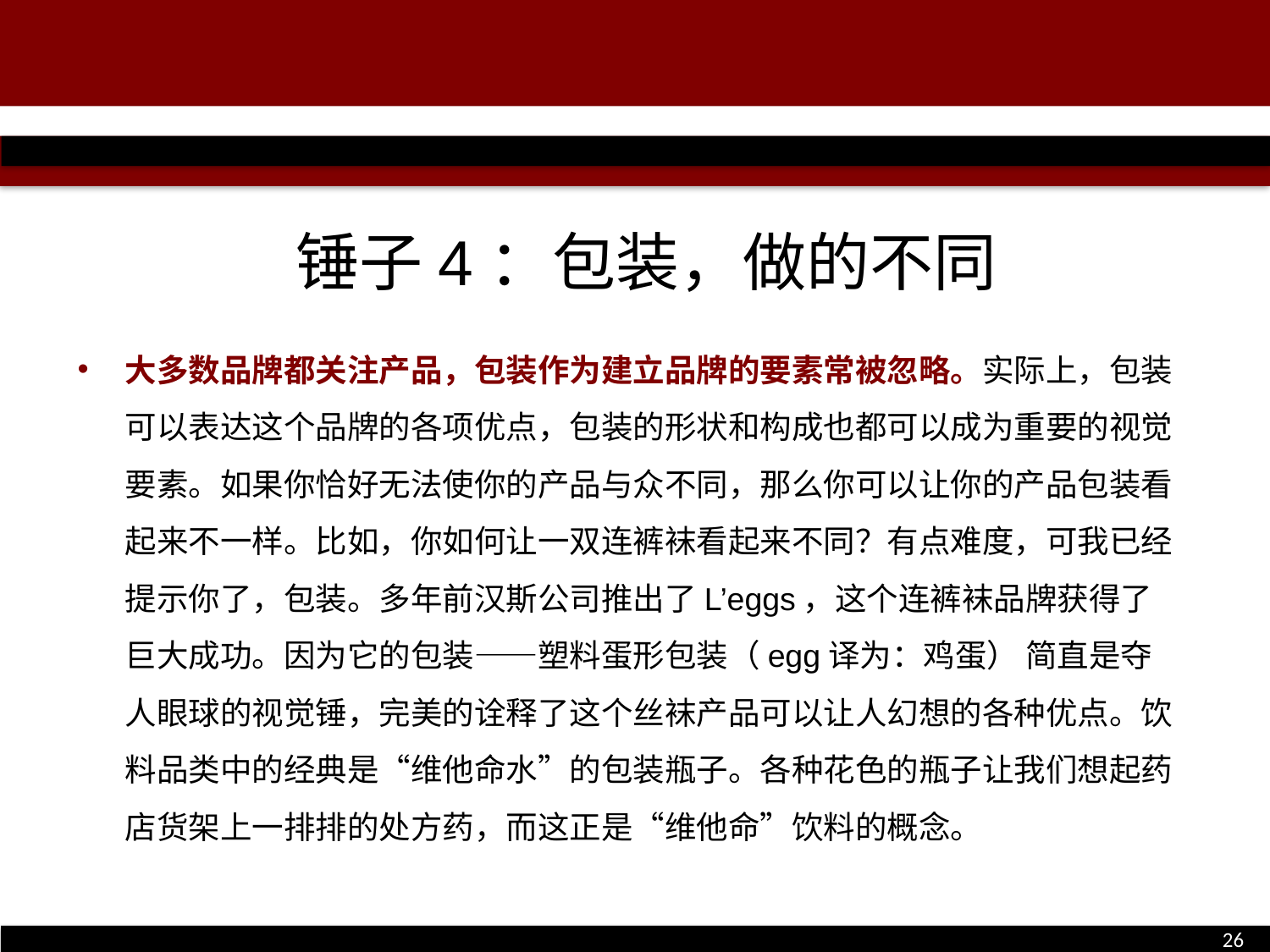

# 锤子4：包装，做的不同
大多数品牌都关注产品，包装作为建立品牌的要素常被忽略。实际上，包装可以表达这个品牌的各项优点，包装的形状和构成也都可以成为重要的视觉要素。如果你恰好无法使你的产品与众不同，那么你可以让你的产品包装看起来不一样。比如，你如何让一双连裤袜看起来不同？有点难度，可我已经提示你了，包装。多年前汉斯公司推出了L’eggs，这个连裤袜品牌获得了巨大成功。因为它的包装——塑料蛋形包装（egg译为：鸡蛋） 简直是夺人眼球的视觉锤，完美的诠释了这个丝袜产品可以让人幻想的各种优点。饮料品类中的经典是“维他命水”的包装瓶子。各种花色的瓶子让我们想起药店货架上一排排的处方药，而这正是“维他命”饮料的概念。